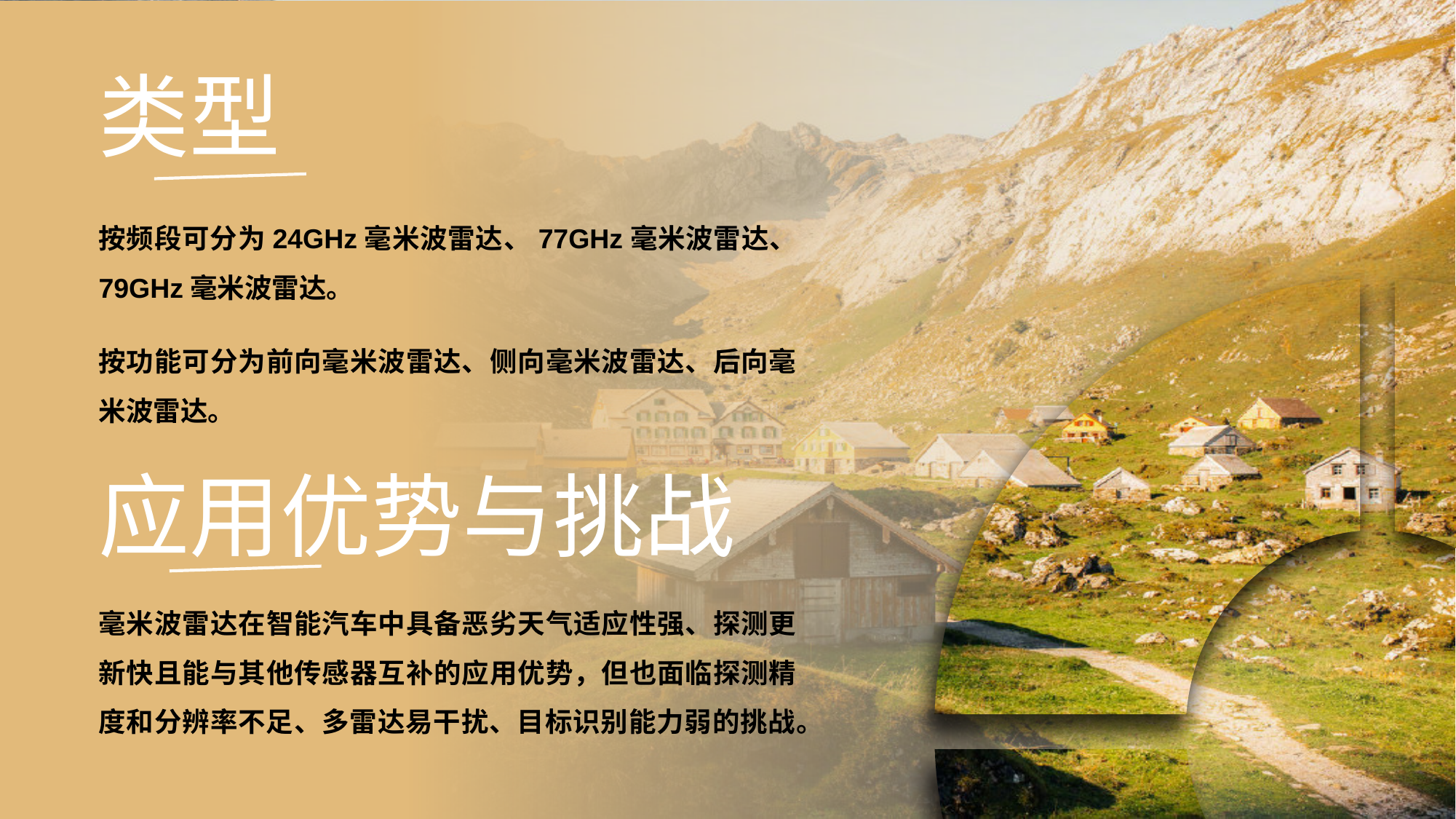

工作原理

毫米波雷达通过发射毫米波信号，并接收目标反射回来的回波信号进行工作。雷达内部的发射天线将高频振荡电路产生的毫米波信号定向发射到空间中，当信号遇到目标物体时，部分能量会被反射回来，被雷达的接收天线捕获。

接收到的回波信号携带着目标物体的多种信息，如距离、速度和角度等。雷达内部的信号处理单元对回波信号进行一系列处理，包括放大、滤波、混频等操作，将微弱的回波信号转换为便于分析的电信号。

类型

按频段可分为24GHz毫米波雷达、77GHz毫米波雷达、 79GHz毫米波雷达。

按功能可分为前向毫米波雷达、侧向毫米波雷达、后向毫米波雷达。

应用优势与挑战

毫米波雷达在智能汽车中具备恶劣天气适应性强、探测更新快且能与其他传感器互补的应用优势，但也面临探测精度和分辨率不足、多雷达易干扰、目标识别能力弱的挑战。